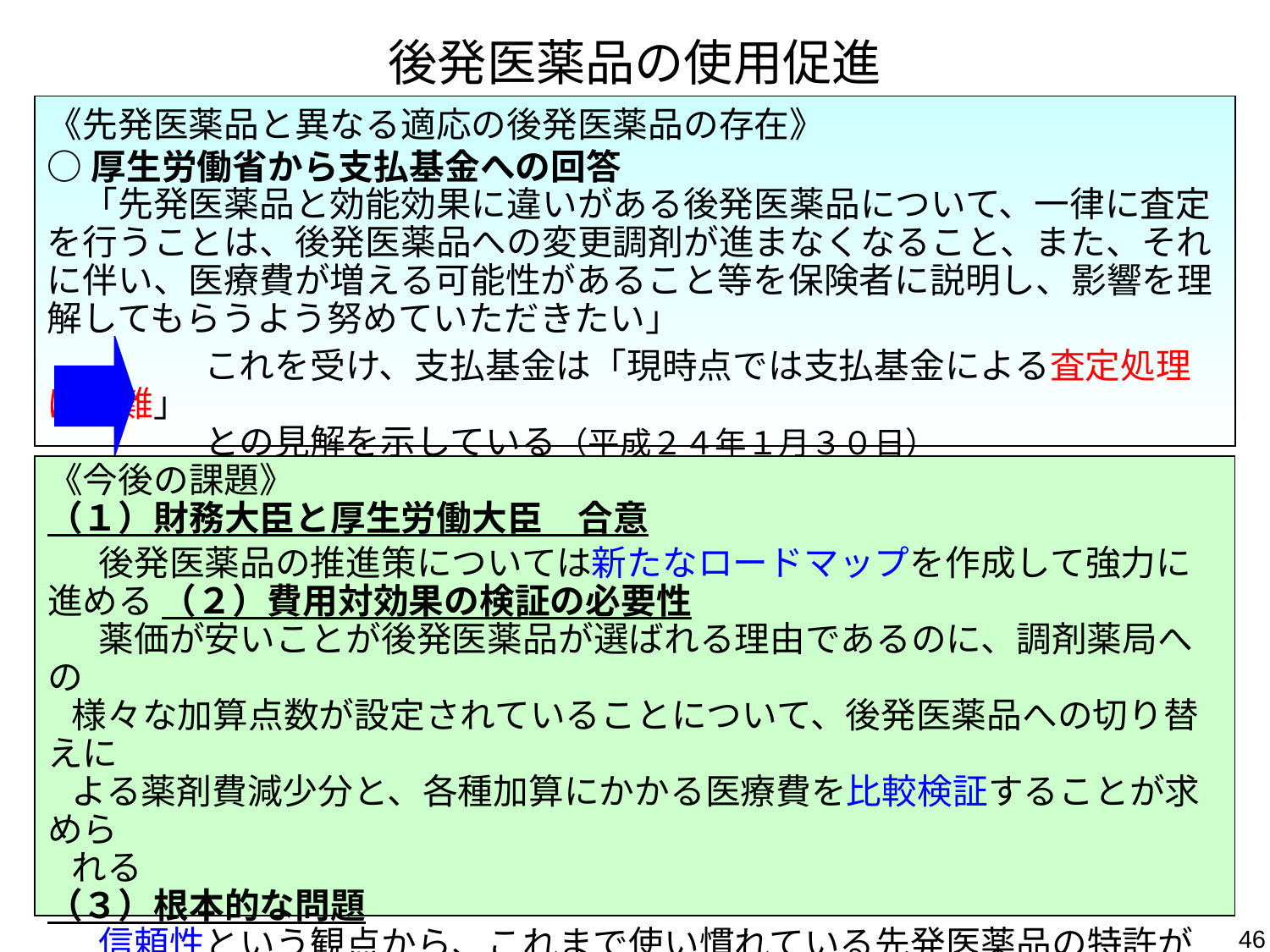

# 後発医薬品の使用促進
《先発医薬品と異なる適応の後発医薬品の存在》
○厚生労働省から支払基金への回答
　「先発医薬品と効能効果に違いがある後発医薬品について、一律に査定を行うことは、後発医薬品への変更調剤が進まなくなること、また、それに伴い、医療費が増える可能性があること等を保険者に説明し、影響を理解してもらうよう努めていただきたい」
　　　　  これを受け、支払基金は「現時点では支払基金による査定処理は困難」
　　　　  との見解を示している（平成２４年１月３０日）

《今後の課題》
（１）財務大臣と厚生労働大臣　合意
　  後発医薬品の推進策については新たなロードマップを作成して強力に進める （２）費用対効果の検証の必要性
　  薬価が安いことが後発医薬品が選ばれる理由であるのに、調剤薬局への
  様々な加算点数が設定されていることについて、後発医薬品への切り替えに
  よる薬剤費減少分と、各種加算にかかる医療費を比較検証することが求めら
  れる
（３）根本的な問題
　  信頼性という観点から、これまで使い慣れている先発医薬品の特許が切れ
  た際に、薬価を後発医薬品並に引下げて引き続き使えることが望ましい
46